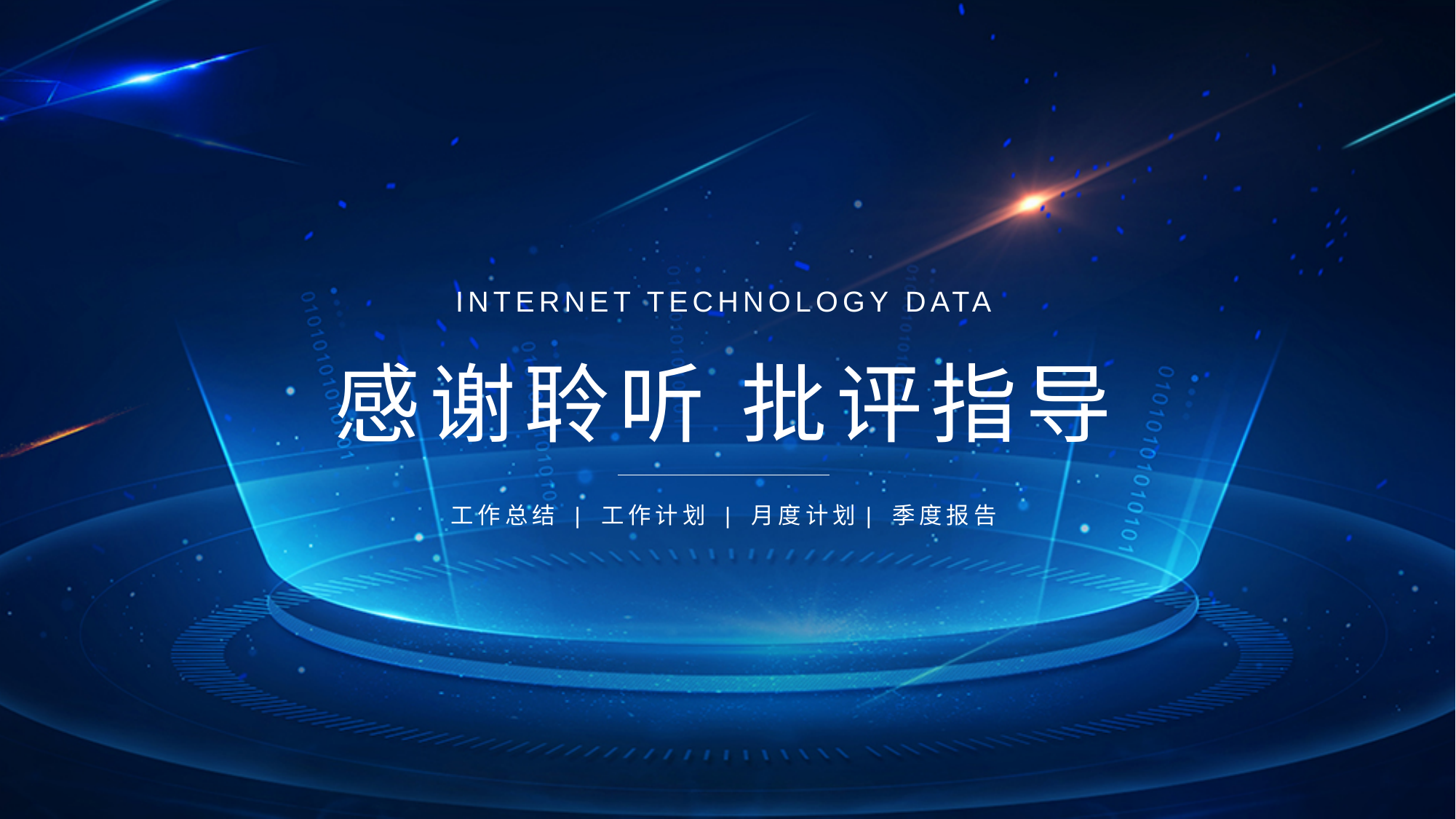

INTERNET TECHNOLOGY DATA
感谢聆听 批评指导
工作总结 | 工作计划 | 月度计划| 季度报告